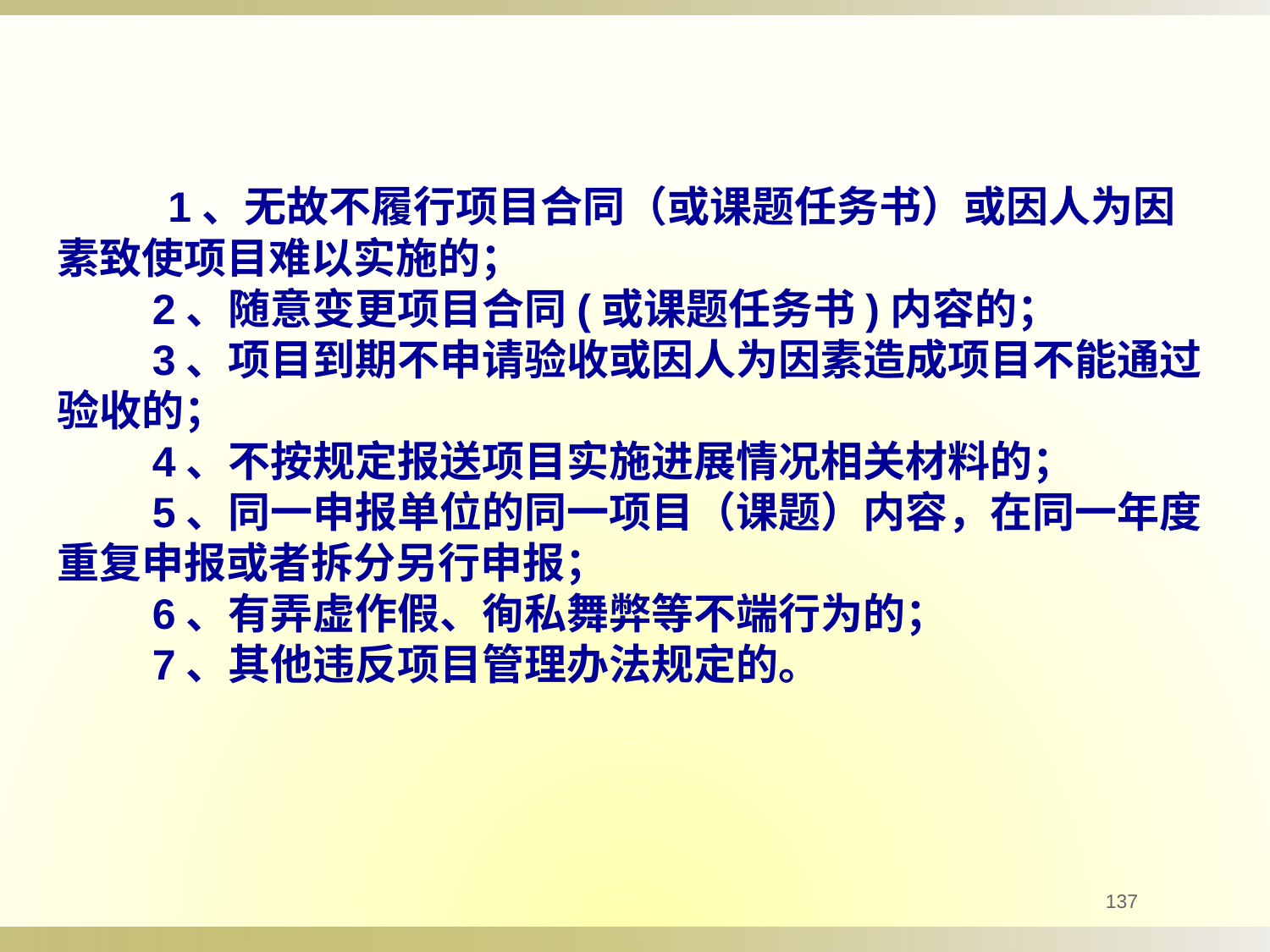

1、无故不履行项目合同（或课题任务书）或因人为因素致使项目难以实施的；
　　2、随意变更项目合同(或课题任务书)内容的；
　　3、项目到期不申请验收或因人为因素造成项目不能通过验收的；
　　4、不按规定报送项目实施进展情况相关材料的；
　　5、同一申报单位的同一项目（课题）内容，在同一年度重复申报或者拆分另行申报；
　　6、有弄虚作假、徇私舞弊等不端行为的；
　　7、其他违反项目管理办法规定的。
137